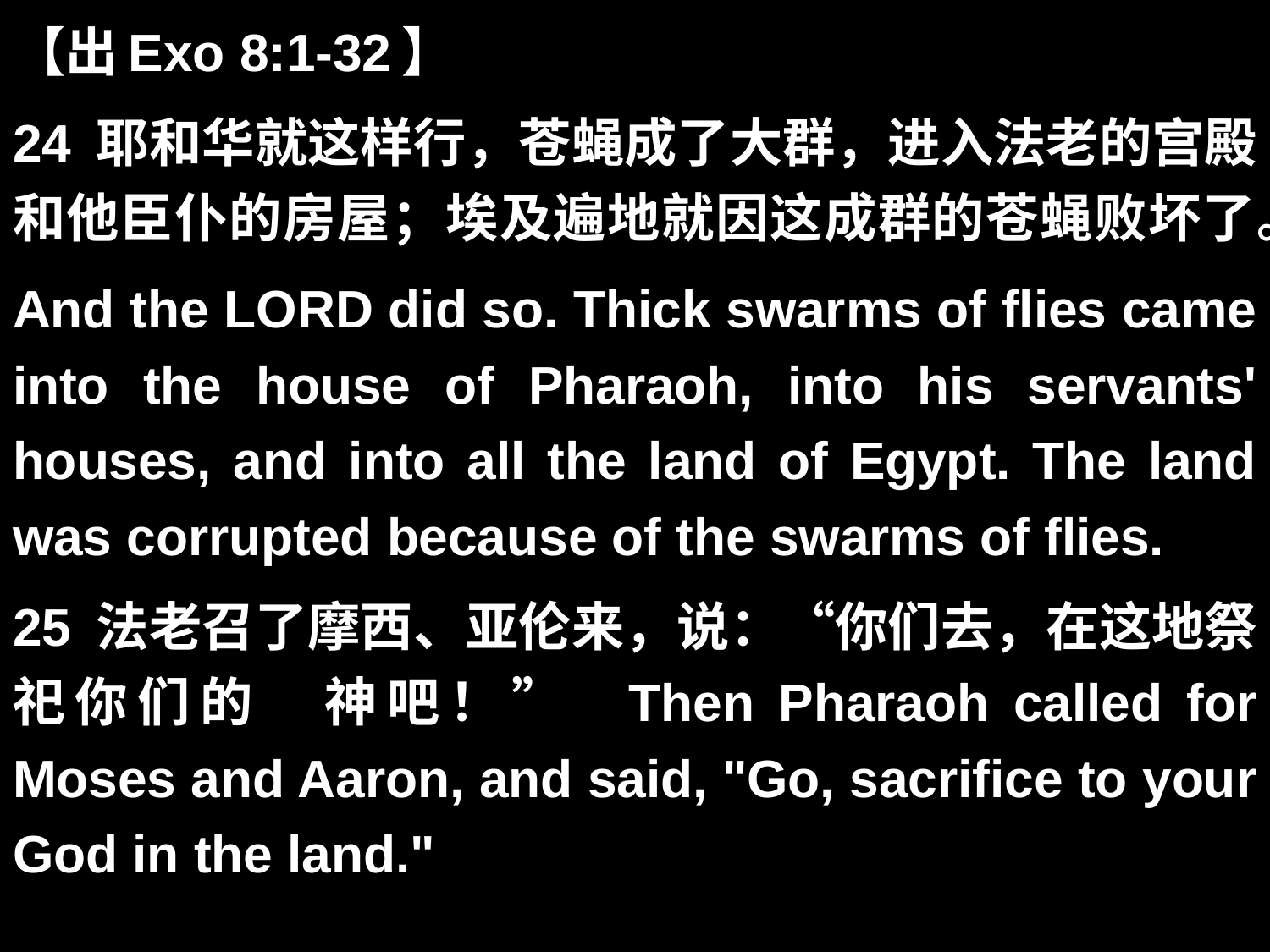

【出Exo 8:1-32】
24 耶和华就这样行，苍蝇成了大群，进入法老的宫殿和他臣仆的房屋；埃及遍地就因这成群的苍蝇败坏了。
And the LORD did so. Thick swarms of flies came into the house of Pharaoh, into his servants' houses, and into all the land of Egypt. The land was corrupted because of the swarms of flies.
25 法老召了摩西、亚伦来，说：“你们去，在这地祭祀你们的　神吧！”  Then Pharaoh called for Moses and Aaron, and said, "Go, sacrifice to your God in the land."